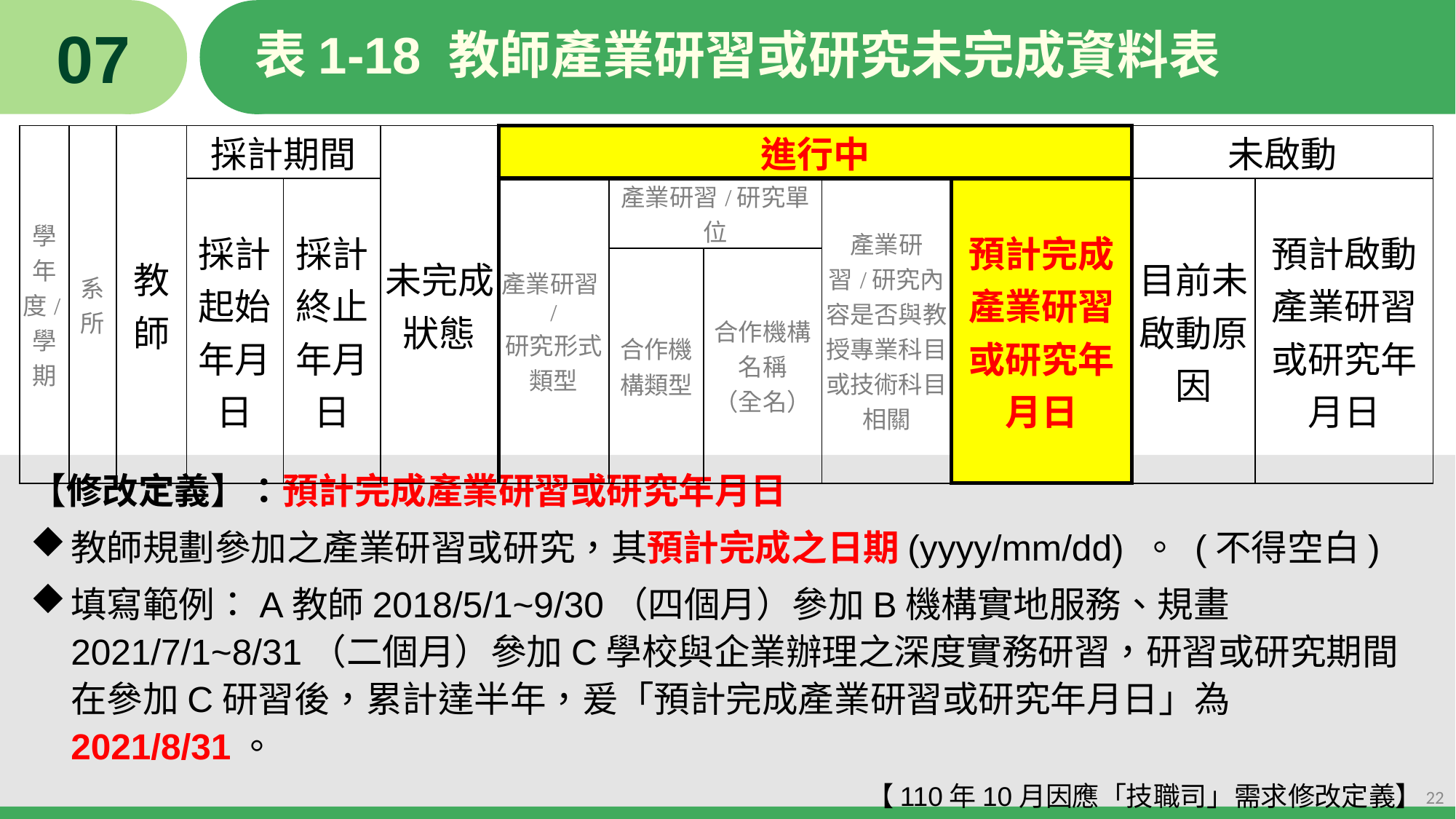

07
# 表1-18 教師產業研習或研究未完成資料表
| 學年度/學期 | 系所 | 教師 | 採計期間 |  | 未完成狀態 | 進行中 |  |  |  |  | 未啟動 |  |
| --- | --- | --- | --- | --- | --- | --- | --- | --- | --- | --- | --- | --- |
|  |  |  | 採計起始年月日 | 採計終止年月日 |  | 產業研習/ 研究形式類型 | 產業研習/研究單位 |  | 產業研習/研究內容是否與教授專業科目或技術科目相關 | 預計完成產業研習或研究年月日 | 目前未啟動原因 | 預計啟動產業研習或研究年月日 |
|  |  |  |  |  |  |  | 合作機構類型 | 合作機構名稱 （全名） |  |  |  |  |
【修改定義】：預計完成產業研習或研究年月日
教師規劃參加之產業研習或研究，其預計完成之日期(yyyy/mm/dd) 。 (不得空白)
填寫範例：A教師2018/5/1~9/30（四個月）參加B機構實地服務、規畫2021/7/1~8/31（二個月）參加C學校與企業辦理之深度實務研習，研習或研究期間在參加C研習後，累計達半年，爰「預計完成產業研習或研究年月日」為2021/8/31。
【110年10月因應「技職司」需求修改定義】
22